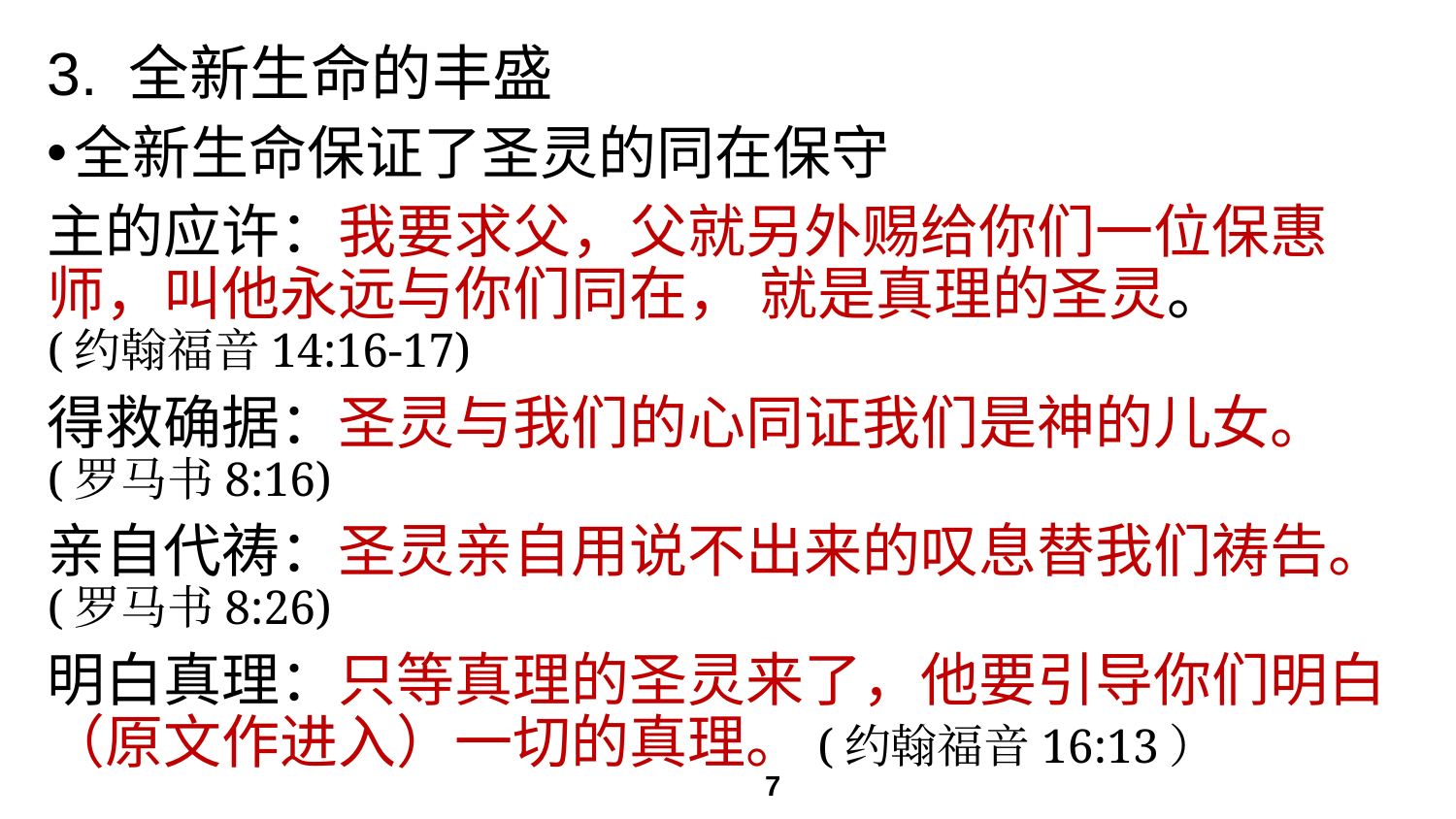

# 3. 全新生命的丰盛
全新生命保证了圣灵的同在保守
主的应许：我要求父，父就另外赐给你们一位保惠师，叫他永远与你们同在， 就是真理的圣灵。
(约翰福音14:16-17)
得救确据：圣灵与我们的心同证我们是神的儿女。(罗马书8:16)
亲自代祷：圣灵亲自用说不出来的叹息替我们祷告。(罗马书8:26)
明白真理：只等真理的圣灵来了，他要引导你们明白（原文作进入）一切的真理。(约翰福音16:13）
7